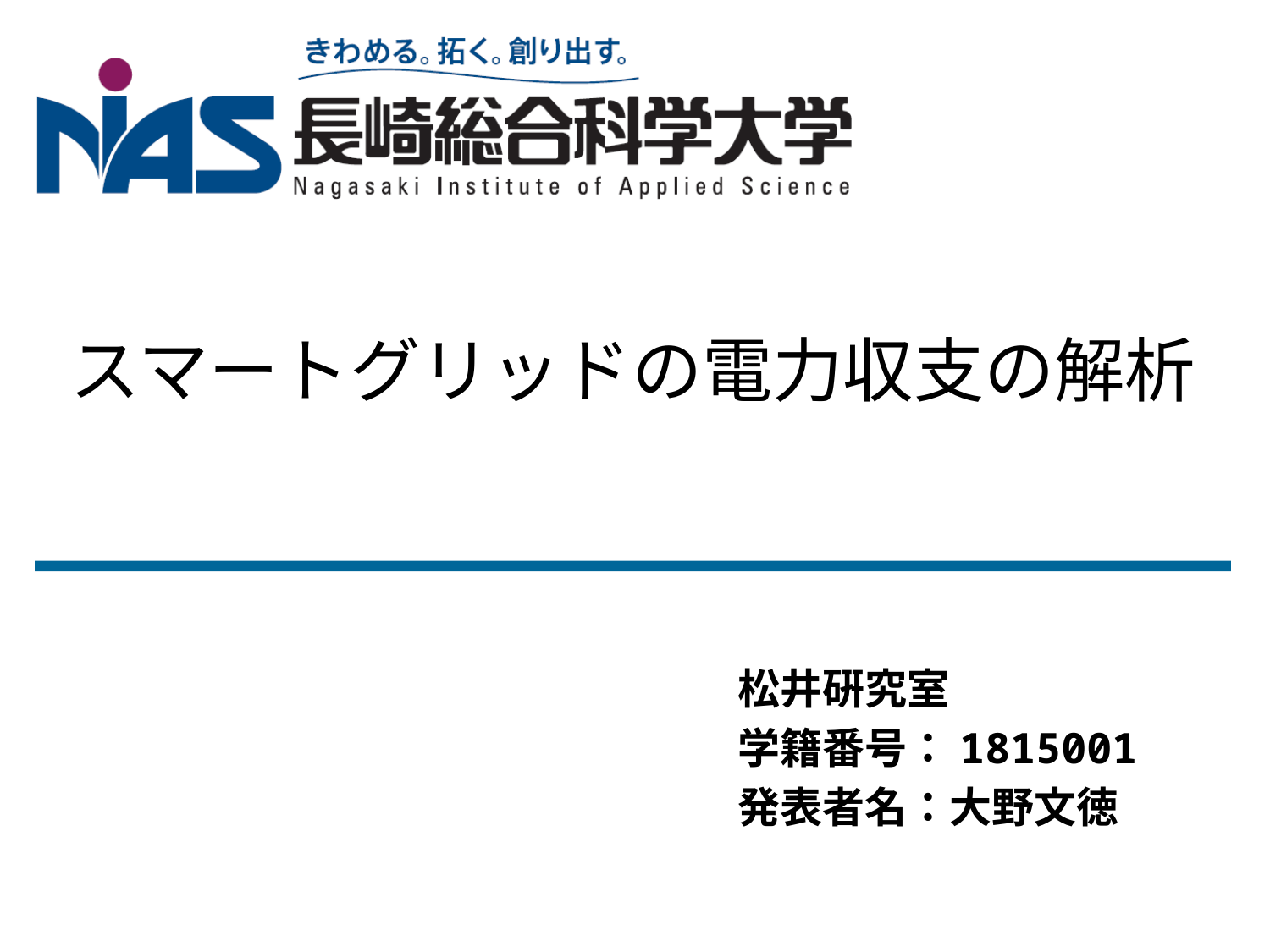

# スマートグリッドの電力収支の解析
松井硏究室
学籍番号：1815001
発表者名：大野文徳